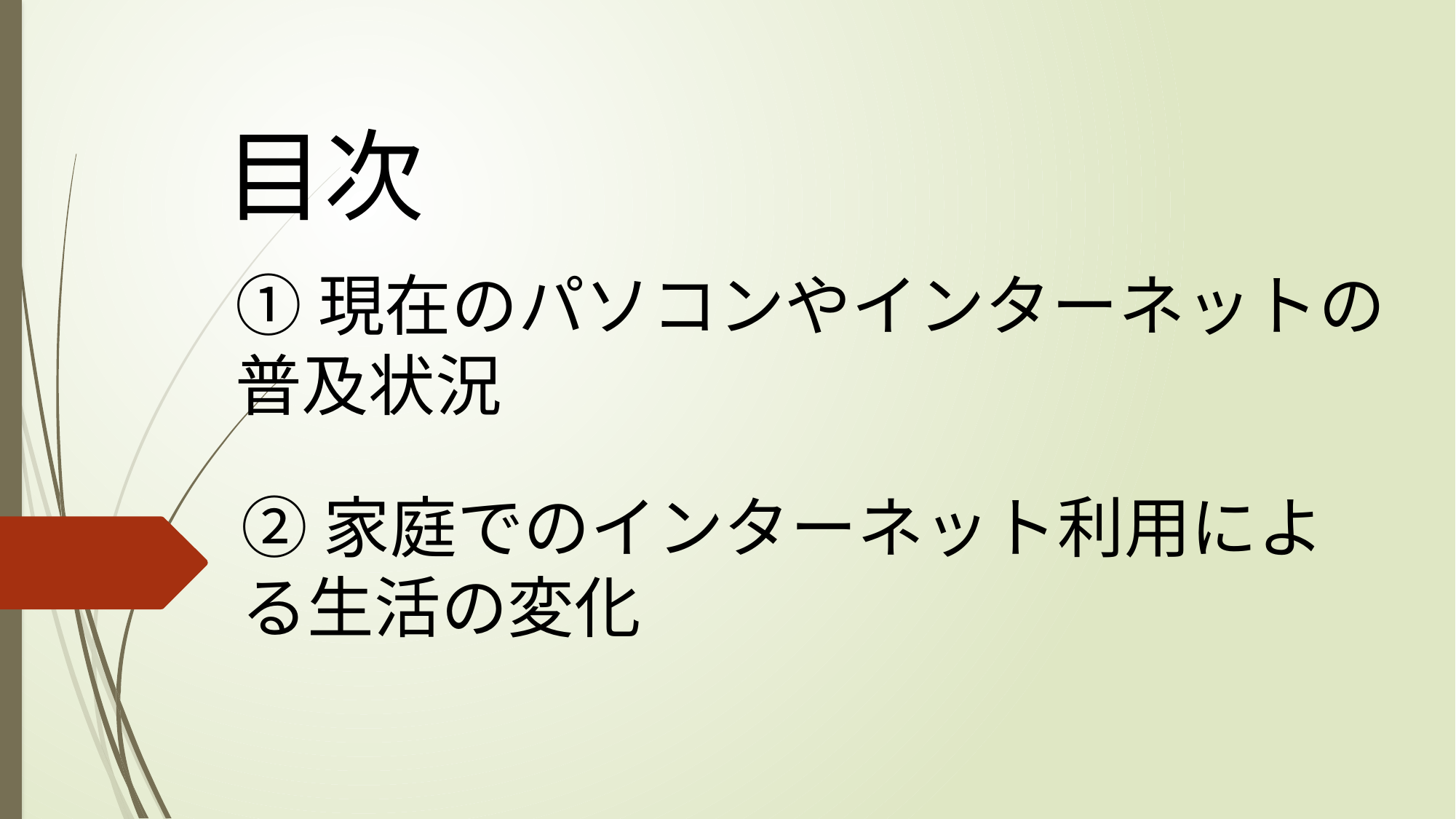

目次
①現在のパソコンやインターネットの普及状況
②家庭でのインターネット利用による生活の変化